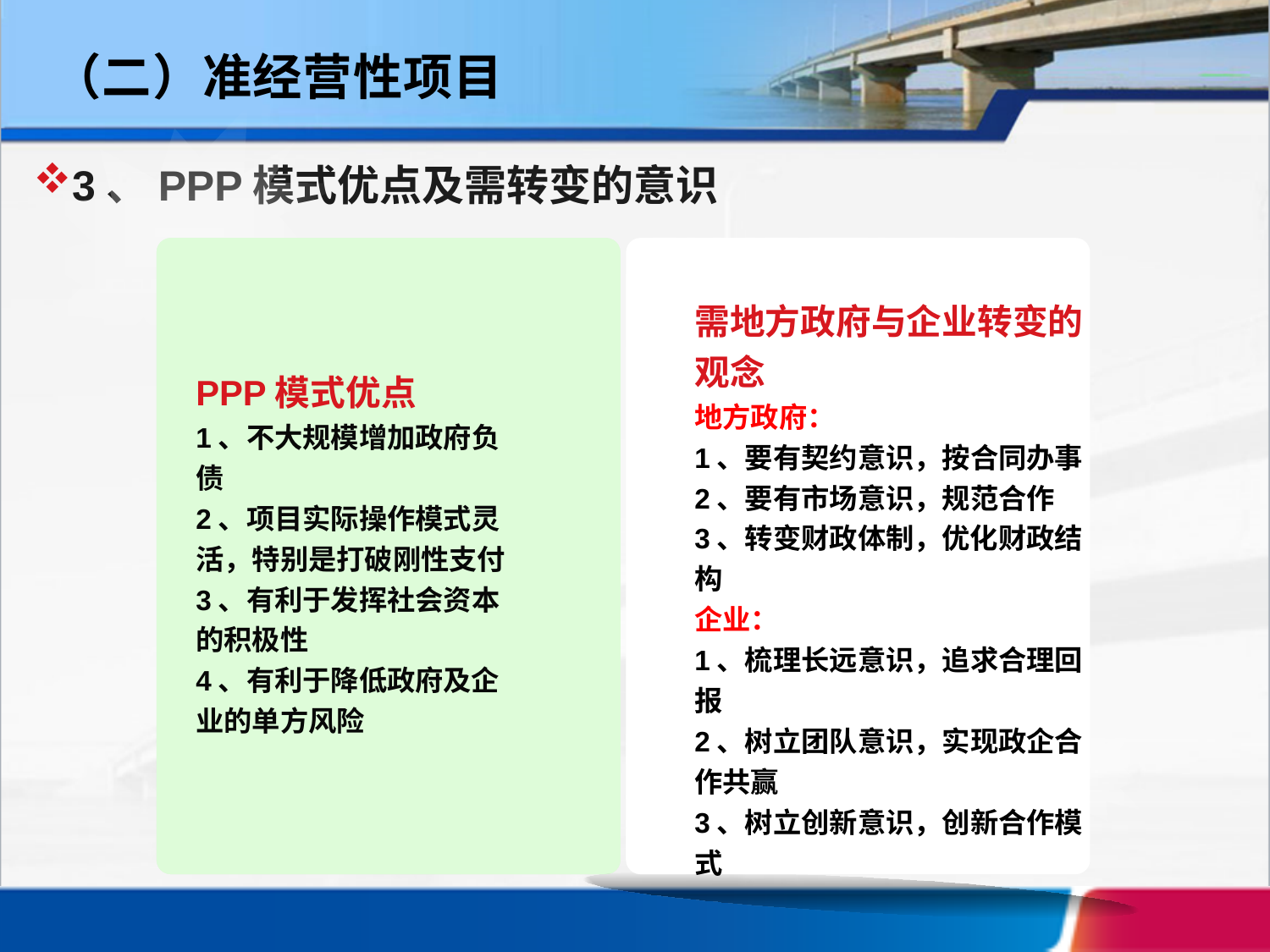

（二）准经营性项目

3、PPP模式优点及需转变的意识

需地方政府与企业转变的观念
地方政府：
1、要有契约意识，按合同办事
2、要有市场意识，规范合作
3、转变财政体制，优化财政结构
企业：
1、梳理长远意识，追求合理回报
2、树立团队意识，实现政企合作共赢
3、树立创新意识，创新合作模式
PPP模式优点
1、不大规模增加政府负债
2、项目实际操作模式灵活，特别是打破刚性支付
3、有利于发挥社会资本的积极性
4、有利于降低政府及企业的单方风险